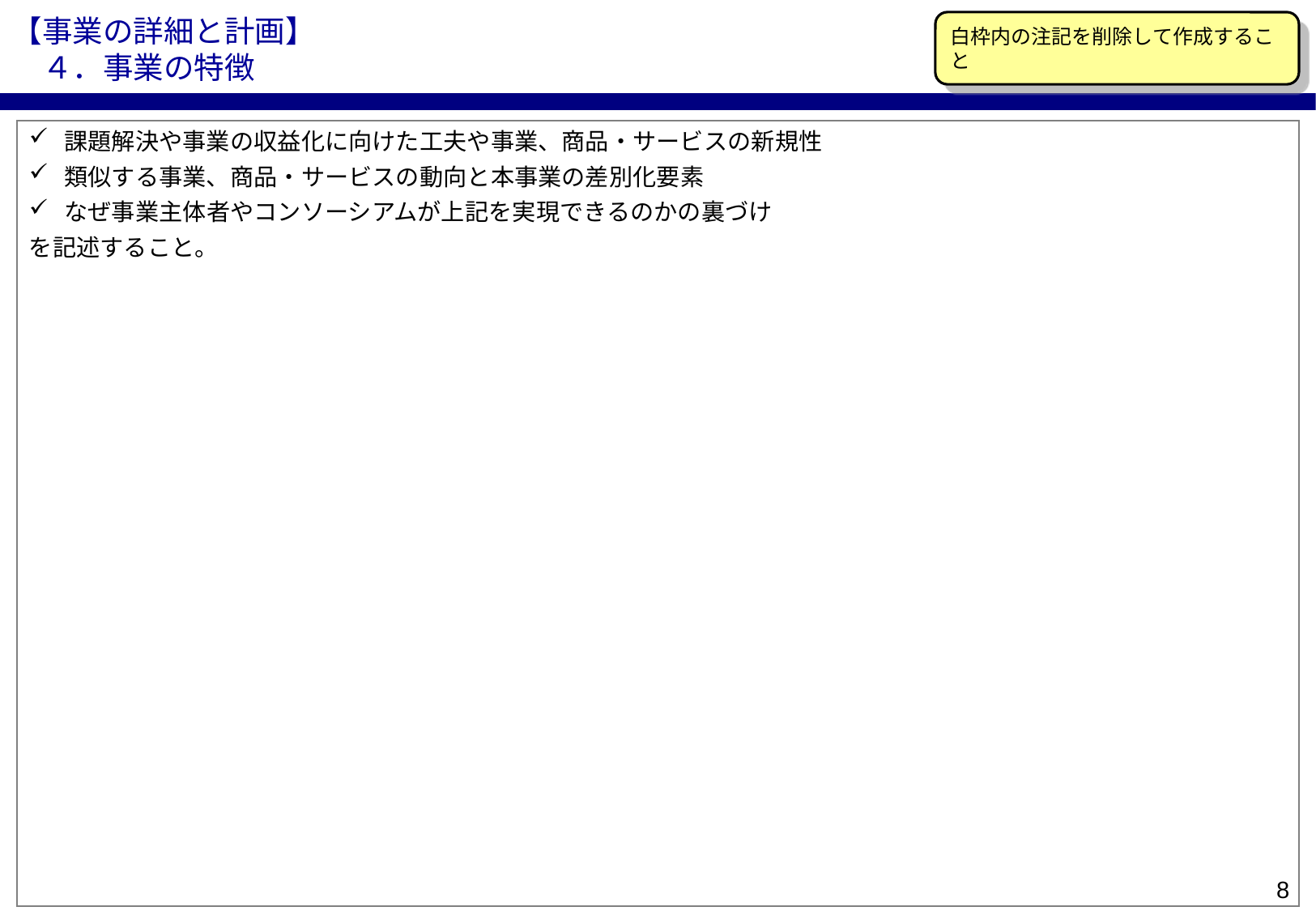

【事業の詳細と計画】
　４．事業の特徴
白枠内の注記を削除して作成すること
課題解決や事業の収益化に向けた工夫や事業、商品・サービスの新規性
類似する事業、商品・サービスの動向と本事業の差別化要素
なぜ事業主体者やコンソーシアムが上記を実現できるのかの裏づけ
を記述すること。